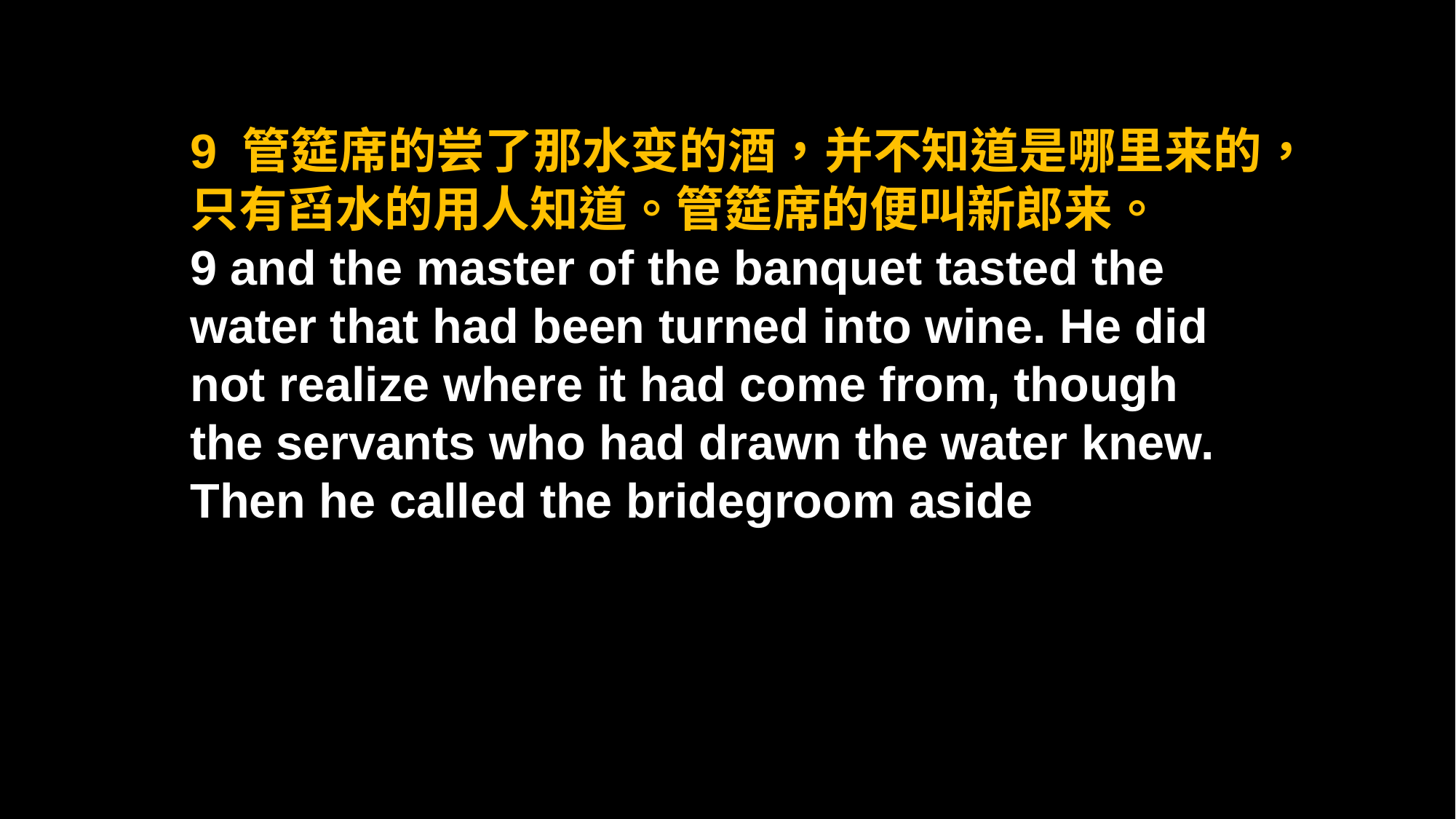

9 管筵席的尝了那水变的酒，并不知道是哪里来的，只有舀水的用人知道。管筵席的便叫新郎来。
9 and the master of the banquet tasted the water that had been turned into wine. He did not realize where it had come from, though the servants who had drawn the water knew. Then he called the bridegroom aside